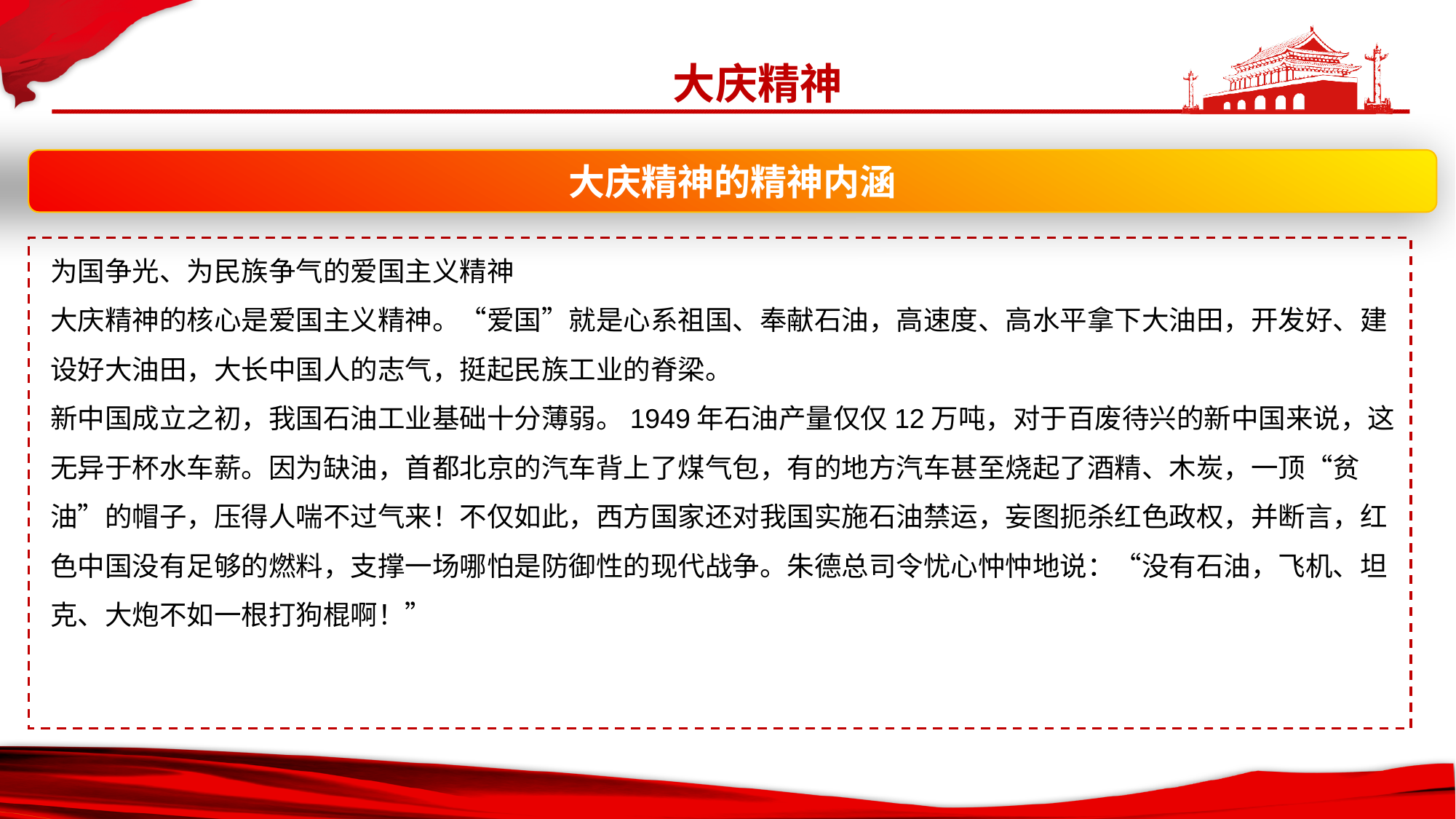

大庆精神
大庆精神的精神内涵
为国争光、为民族争气的爱国主义精神
大庆精神的核心是爱国主义精神。“爱国”就是心系祖国、奉献石油，高速度、高水平拿下大油田，开发好、建设好大油田，大长中国人的志气，挺起民族工业的脊梁。
新中国成立之初，我国石油工业基础十分薄弱。1949年石油产量仅仅12万吨，对于百废待兴的新中国来说，这无异于杯水车薪。因为缺油，首都北京的汽车背上了煤气包，有的地方汽车甚至烧起了酒精、木炭，一顶“贫油”的帽子，压得人喘不过气来！不仅如此，西方国家还对我国实施石油禁运，妄图扼杀红色政权，并断言，红色中国没有足够的燃料，支撑一场哪怕是防御性的现代战争。朱德总司令忧心忡忡地说：“没有石油，飞机、坦克、大炮不如一根打狗棍啊！”